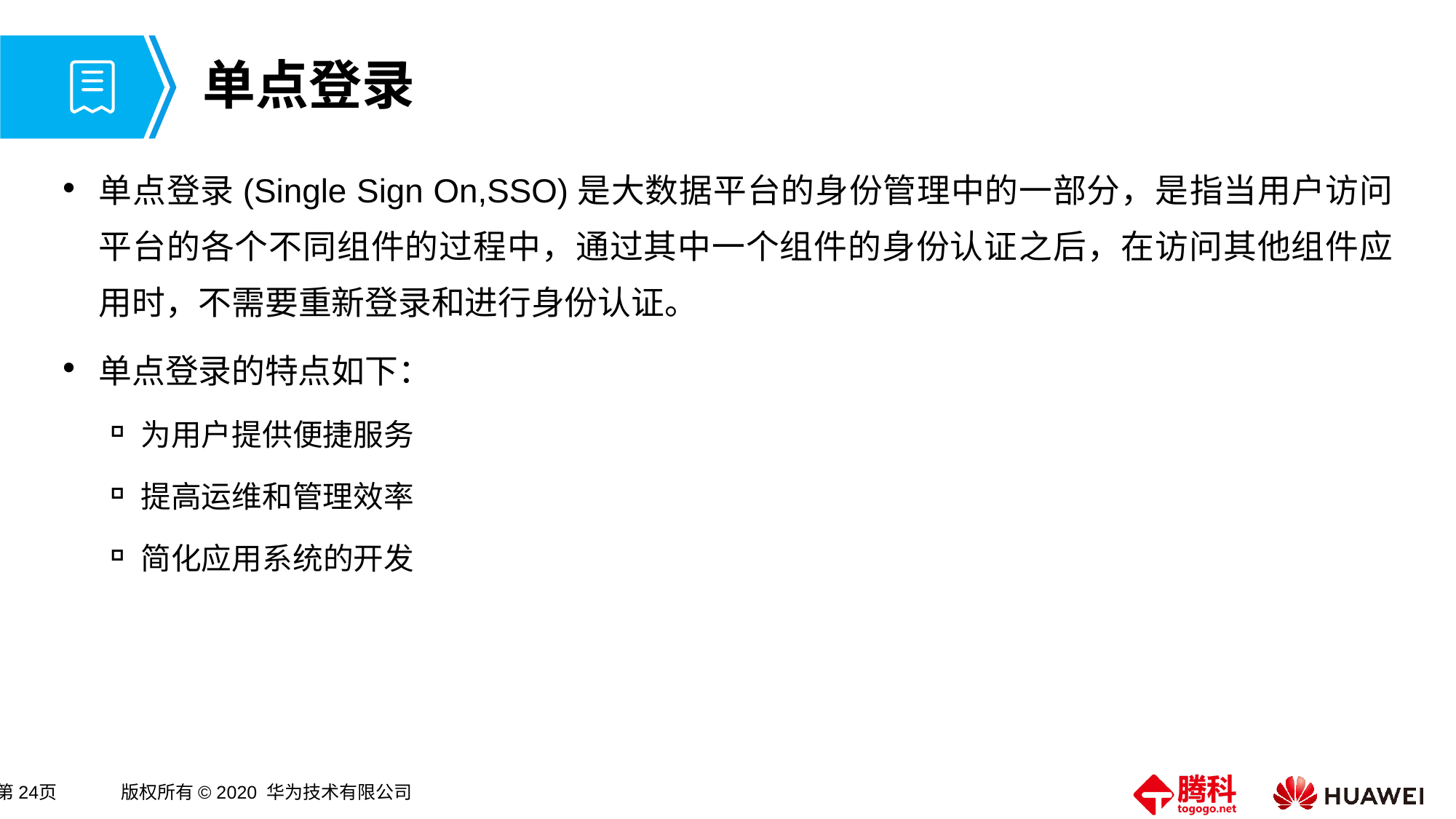

# 单点登录
单点登录(Single Sign On,SSO)是大数据平台的身份管理中的一部分，是指当用户访问平台的各个不同组件的过程中，通过其中一个组件的身份认证之后，在访问其他组件应用时，不需要重新登录和进行身份认证。
单点登录的特点如下：
为用户提供便捷服务
提高运维和管理效率
简化应用系统的开发